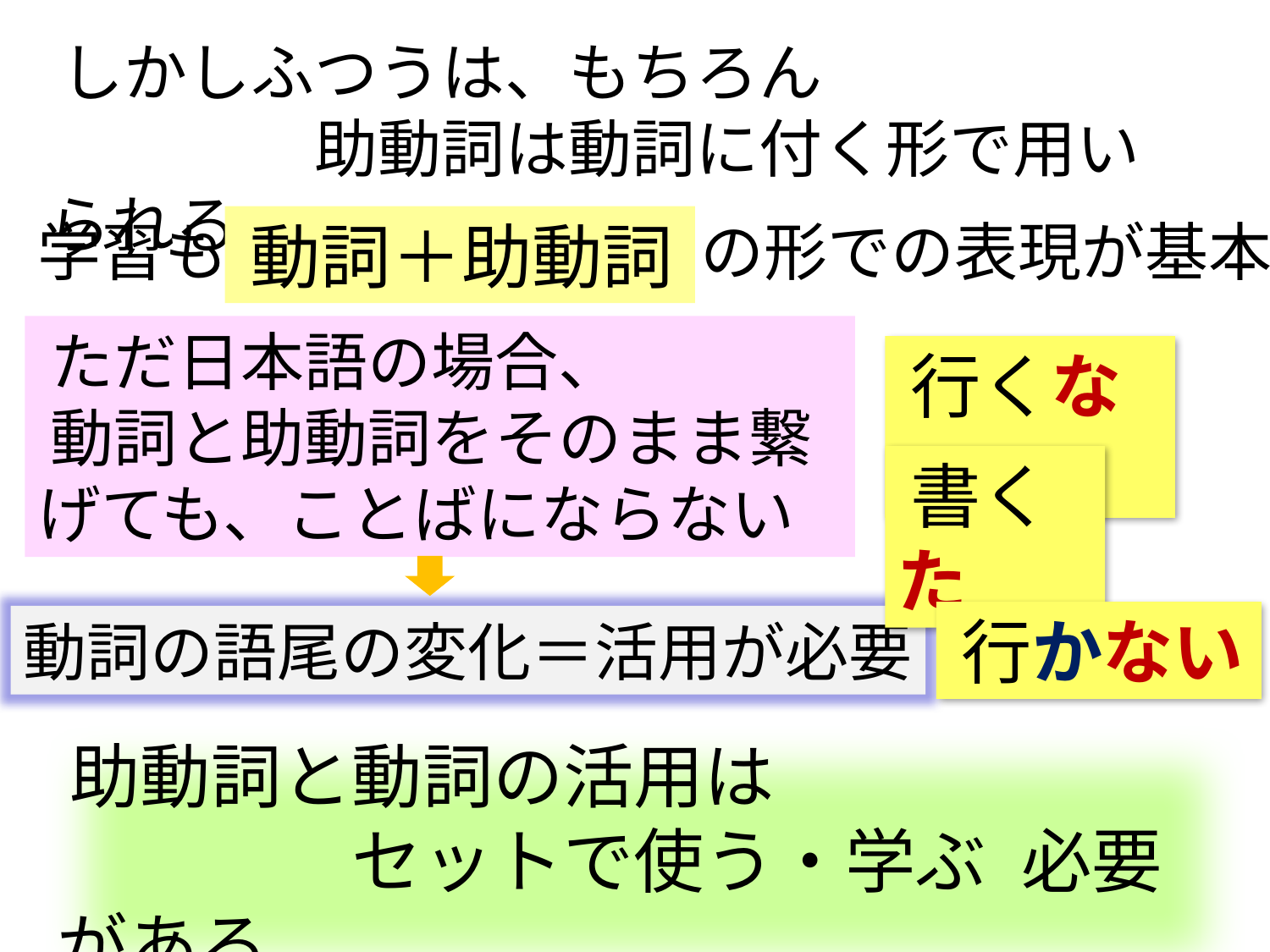

しかしふつうは、もちろん
　　　　助動詞は動詞に付く形で用いられる
学習も
動詞＋助動詞
の形での表現が基本
ただ日本語の場合、
動詞と助動詞をそのまま繋げても、ことばにならない
行くない
書くた

行かない
動詞の語尾の変化＝活用が必要
助動詞と動詞の活用は
　　　　セットで使う・学ぶ　必要がある